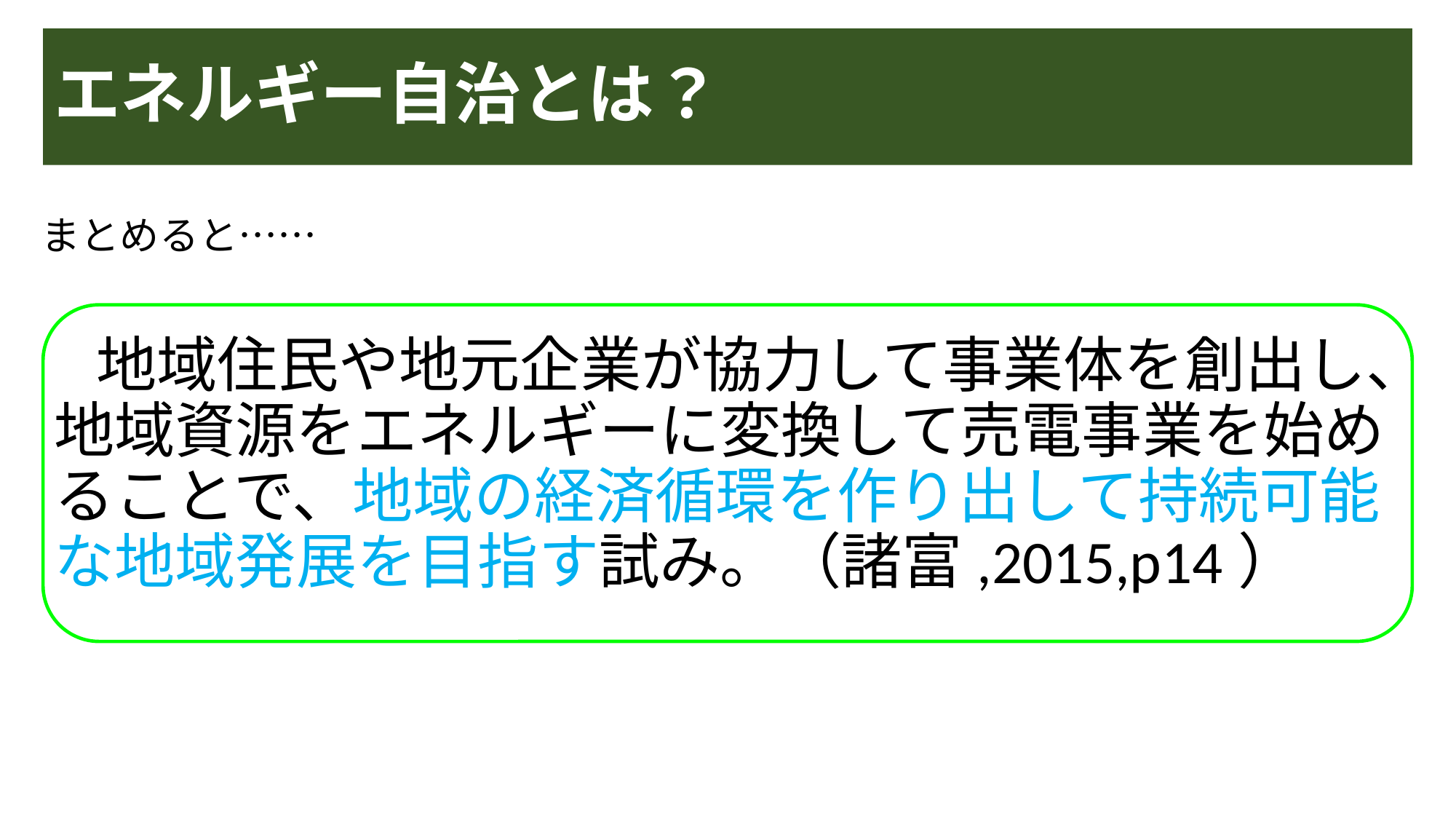

# エネルギー自治とは？
まとめると……

　地域住民や地元企業が協力して事業体を創出し、地域資源をエネルギーに変換して売電事業を始めることで、地域の経済循環を作り出して持続可能な地域発展を目指す試み。（諸富,2015,p14）